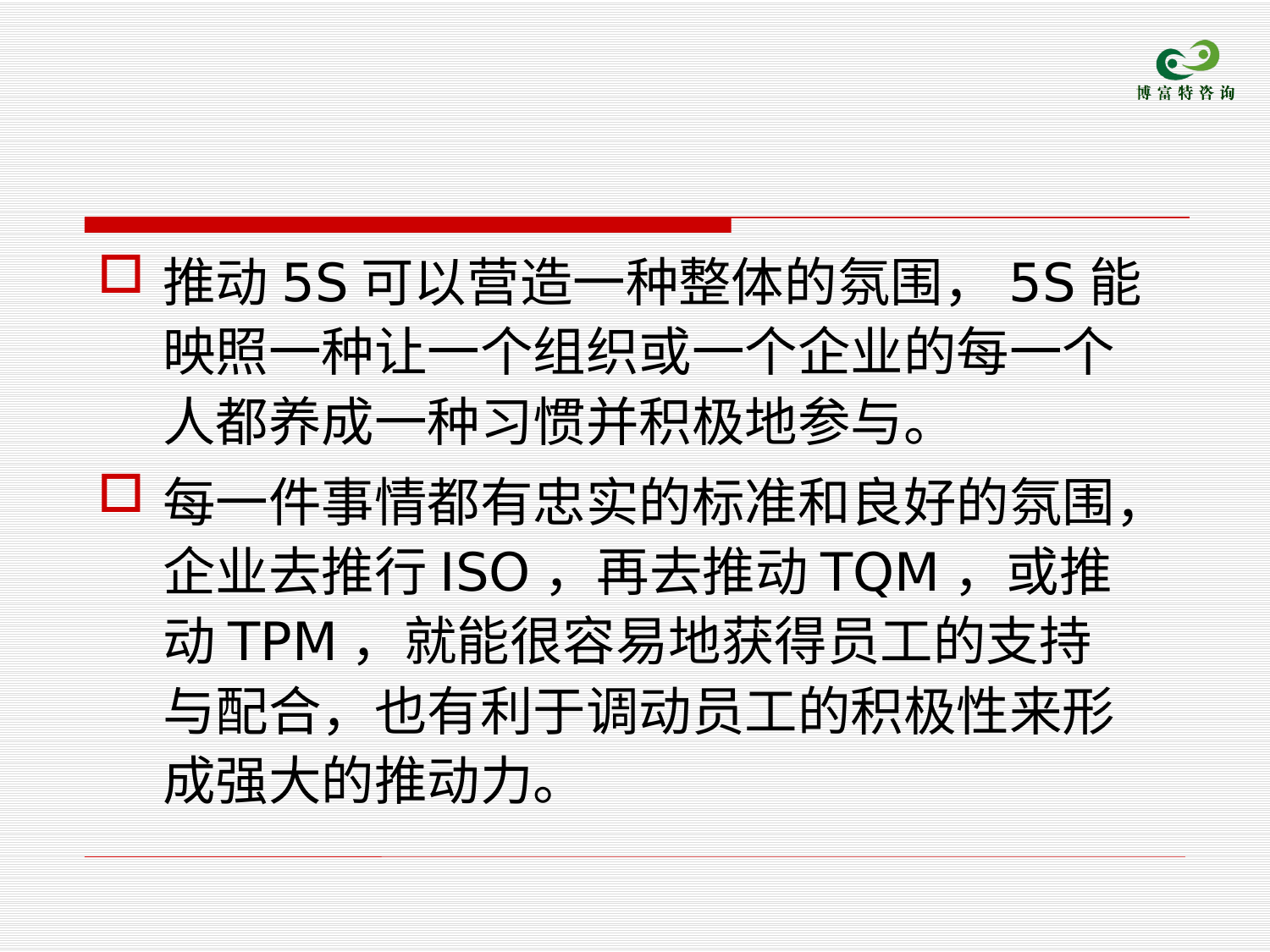

推动5S可以营造一种整体的氛围，5S能映照一种让一个组织或一个企业的每一个人都养成一种习惯并积极地参与。
每一件事情都有忠实的标准和良好的氛围，企业去推行ISO，再去推动TQM，或推动TPM，就能很容易地获得员工的支持与配合，也有利于调动员工的积极性来形成强大的推动力。

81